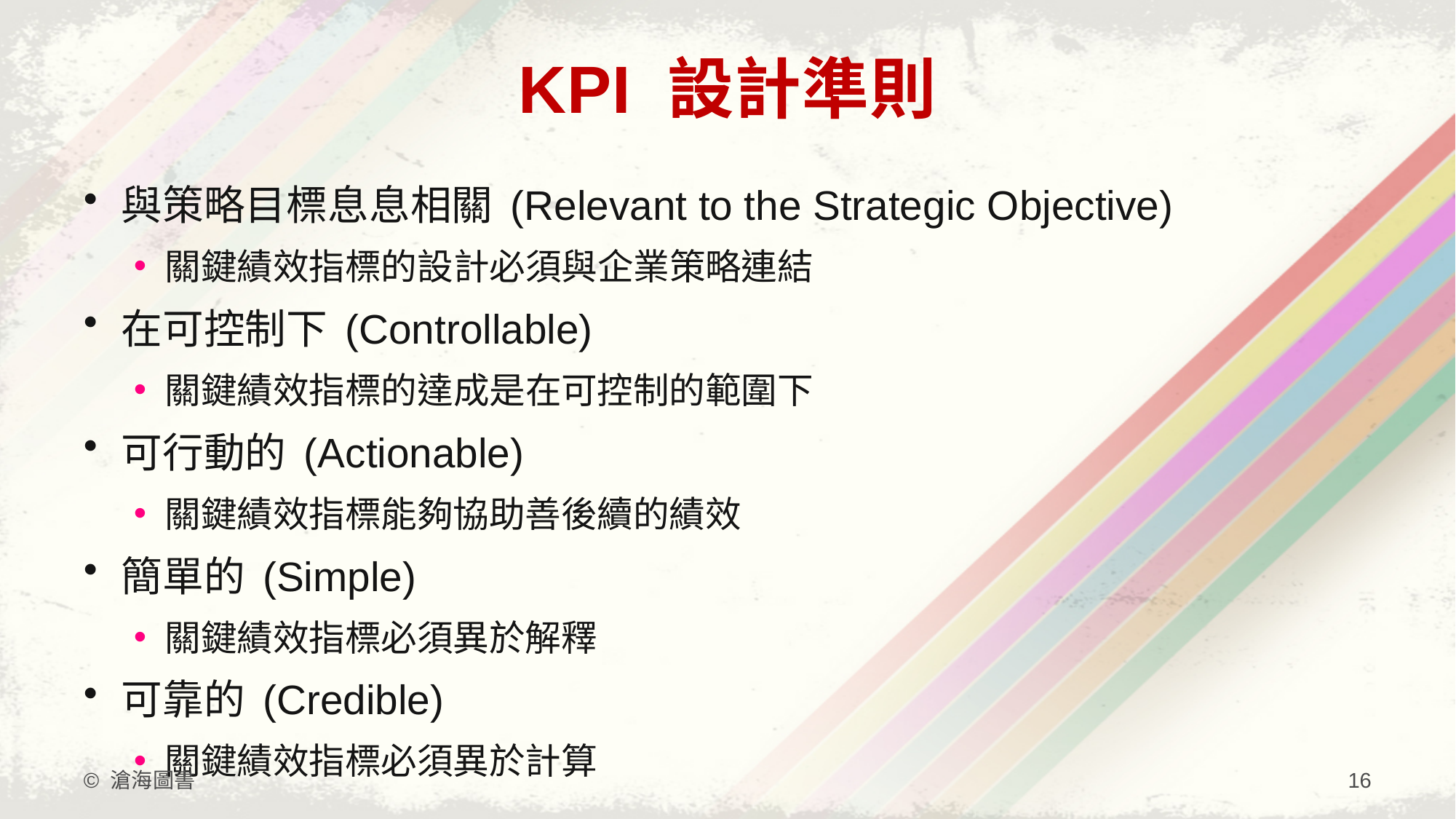

# KPI 設計準則
與策略目標息息相關 (Relevant to the Strategic Objective)
關鍵績效指標的設計必須與企業策略連結
在可控制下 (Controllable)
關鍵績效指標的達成是在可控制的範圍下
可行動的 (Actionable)
關鍵績效指標能夠協助善後續的績效
簡單的 (Simple)
關鍵績效指標必須異於解釋
可靠的 (Credible)
關鍵績效指標必須異於計算

© 滄海圖書
16